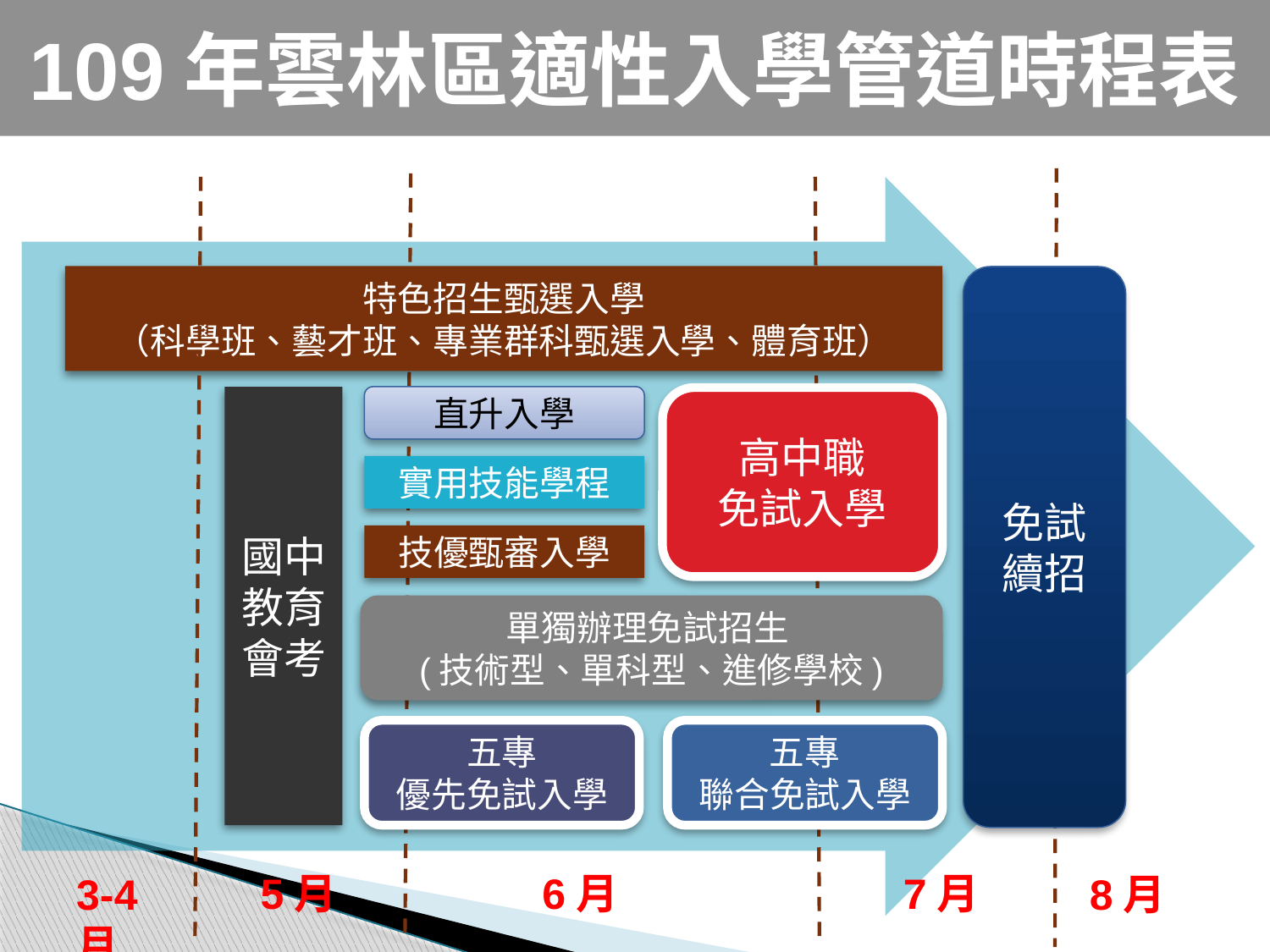

109年雲林區適性入學管道時程表
iPhone X
特色招生甄選入學
（科學班、藝才班、專業群科甄選入學、體育班）
免試續招
直升入學
國中教育會考
高中職
免試入學
實用技能學程
技優甄審入學
單獨辦理免試招生
(技術型、單科型、進修學校)
五專
優先免試入學
五專
聯合免試入學
5月
7月
6月
3-4月
8月